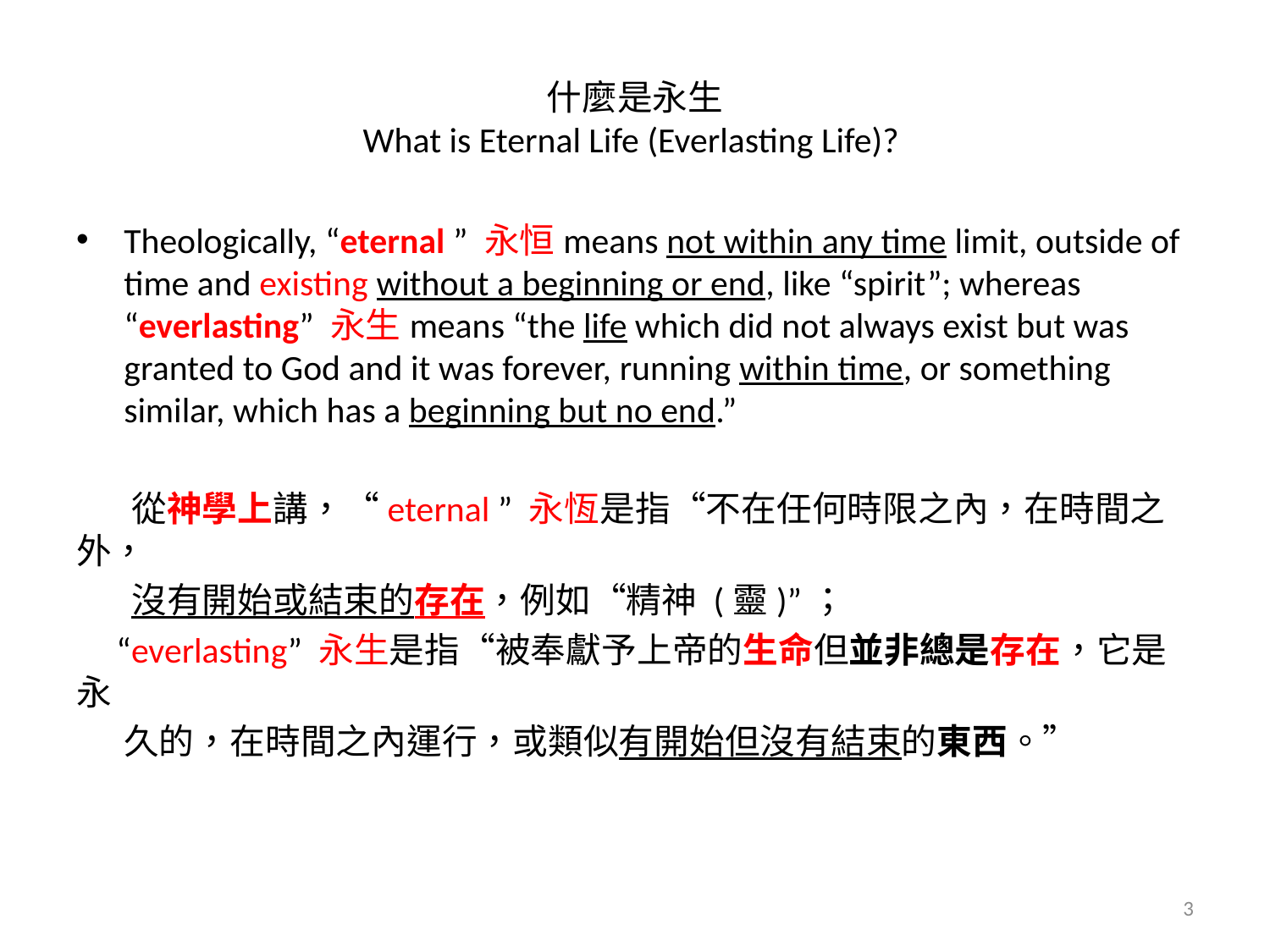

# 什麼是永生 What is Eternal Life (Everlasting Life)?
Theologically, “eternal ” 永恒means not within any time limit, outside of time and existing without a beginning or end, like “spirit”; whereas “everlasting” 永生means “the life which did not always exist but was granted to God and it was forever, running within time, or something similar, which has a beginning but no end.”

      從神學上講，“eternal ” 永恆是指“不在任何時限之內，在時間之外，
      沒有開始或結束的存在，例如“精神 (靈)”；
     “everlasting” 永生是指“被奉獻予上帝的生命但並非總是存在，它是永
     久的，在時間之內運行，或類似有開始但沒有結束的東西。”
3